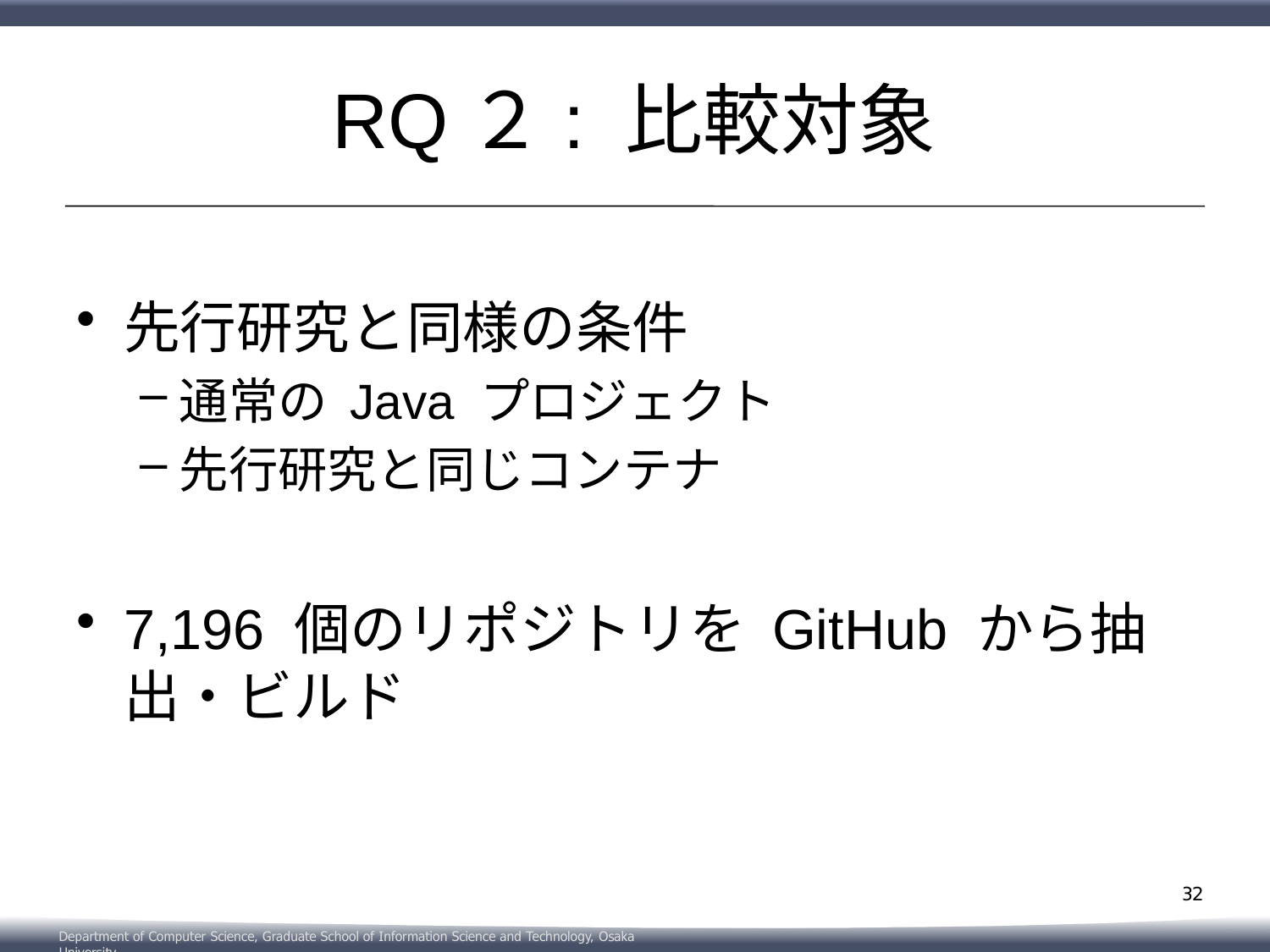

# RQ２: 比較対象
先行研究と同様の条件
通常の Java プロジェクト
先行研究と同じコンテナ

7,196 個のリポジトリを GitHub から抽出・ビルド
32